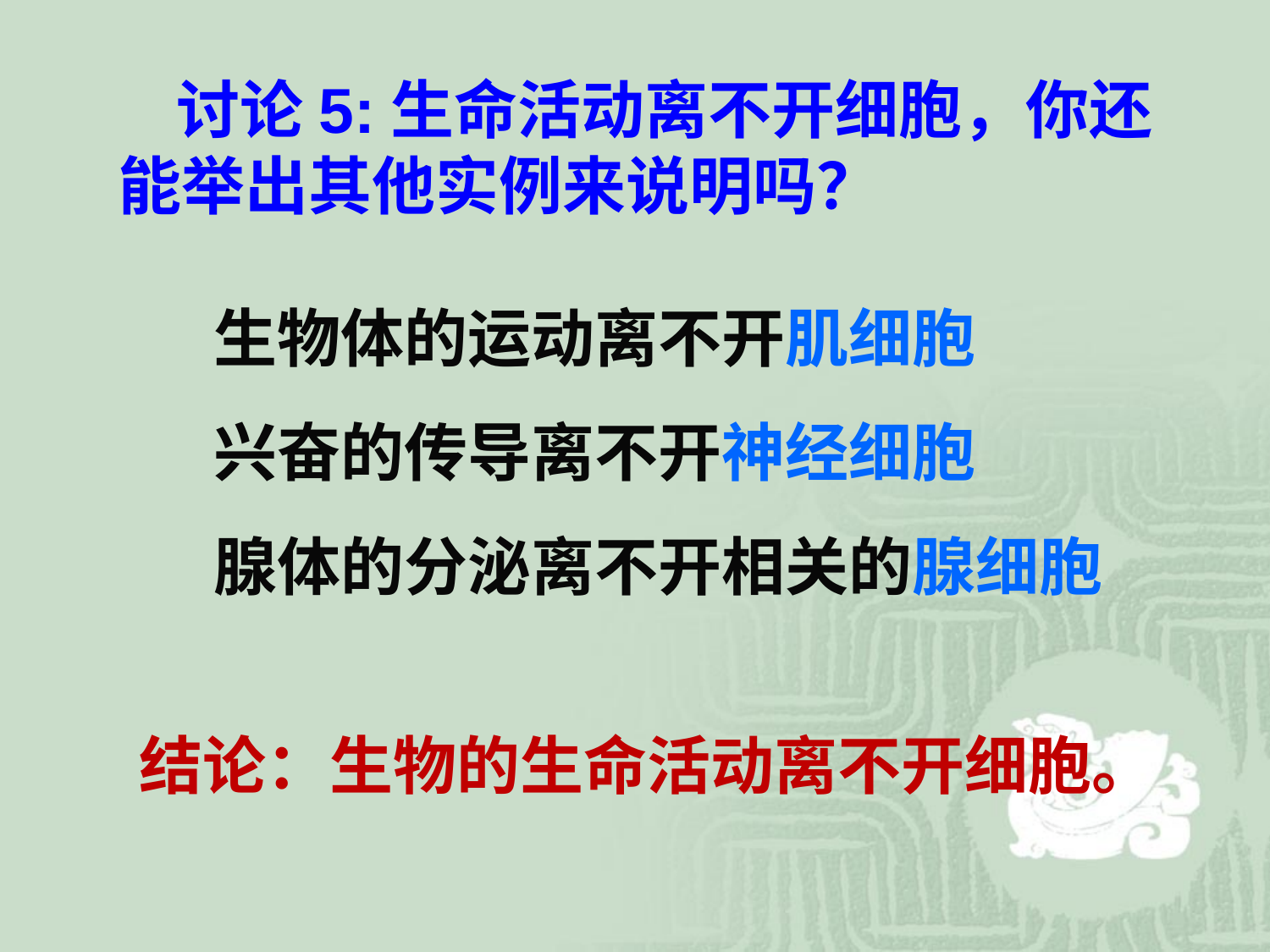

讨论5:生命活动离不开细胞，你还能举出其他实例来说明吗？
生物体的运动离不开肌细胞
兴奋的传导离不开神经细胞
腺体的分泌离不开相关的腺细胞
结论：生物的生命活动离不开细胞。